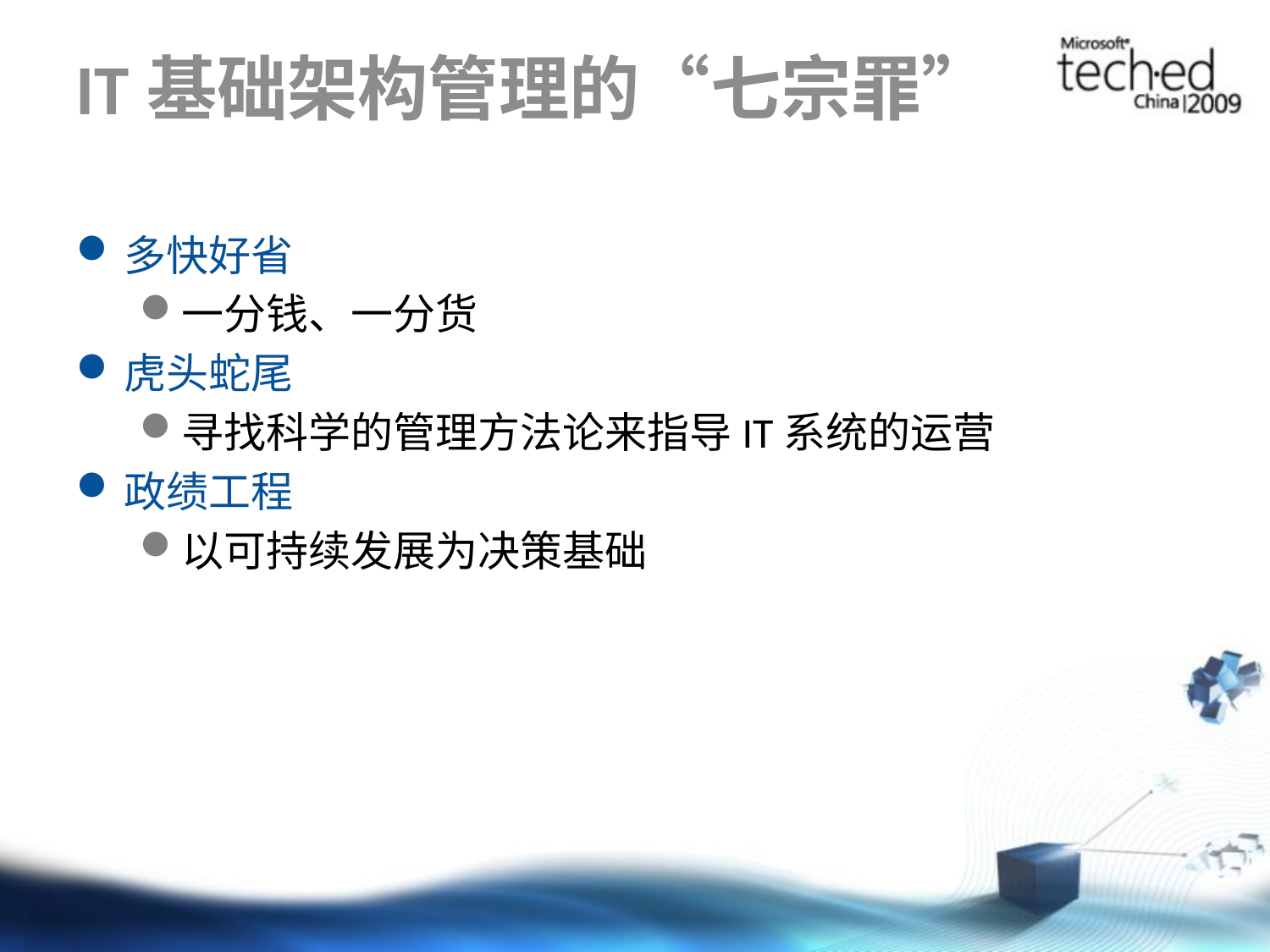

# IT基础架构管理的“七宗罪”
多快好省
一分钱、一分货
虎头蛇尾
寻找科学的管理方法论来指导IT系统的运营
政绩工程
以可持续发展为决策基础